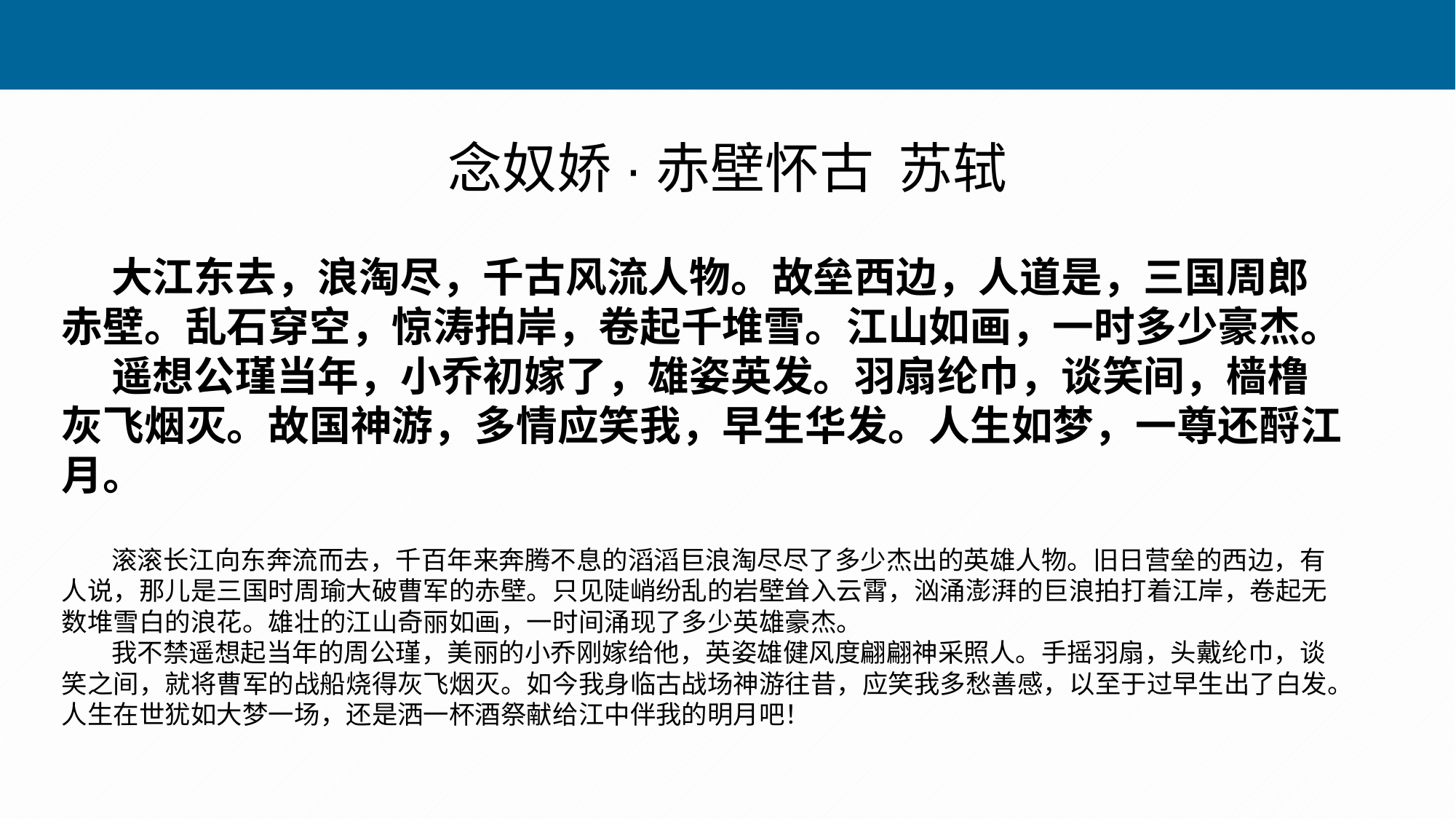

# 念奴娇·赤壁怀古  苏轼
大江东去，浪淘尽，千古风流人物。故垒西边，人道是，三国周郎赤壁。乱石穿空，惊涛拍岸，卷起千堆雪。江山如画，一时多少豪杰。
遥想公瑾当年，小乔初嫁了，雄姿英发。羽扇纶巾，谈笑间，樯橹灰飞烟灭。故国神游，多情应笑我，早生华发。人生如梦，一尊还酹江月。

滚滚长江向东奔流而去，千百年来奔腾不息的滔滔巨浪淘尽尽了多少杰出的英雄人物。旧日营垒的西边，有人说，那儿是三国时周瑜大破曹军的赤壁。只见陡峭纷乱的岩壁耸入云霄，汹涌澎湃的巨浪拍打着江岸，卷起无数堆雪白的浪花。雄壮的江山奇丽如画，一时间涌现了多少英雄豪杰。
我不禁遥想起当年的周公瑾，美丽的小乔刚嫁给他，英姿雄健风度翩翩神采照人。手摇羽扇，头戴纶巾，谈笑之间，就将曹军的战船烧得灰飞烟灭。如今我身临古战场神游往昔，应笑我多愁善感，以至于过早生出了白发。人生在世犹如大梦一场，还是洒一杯酒祭献给江中伴我的明月吧！